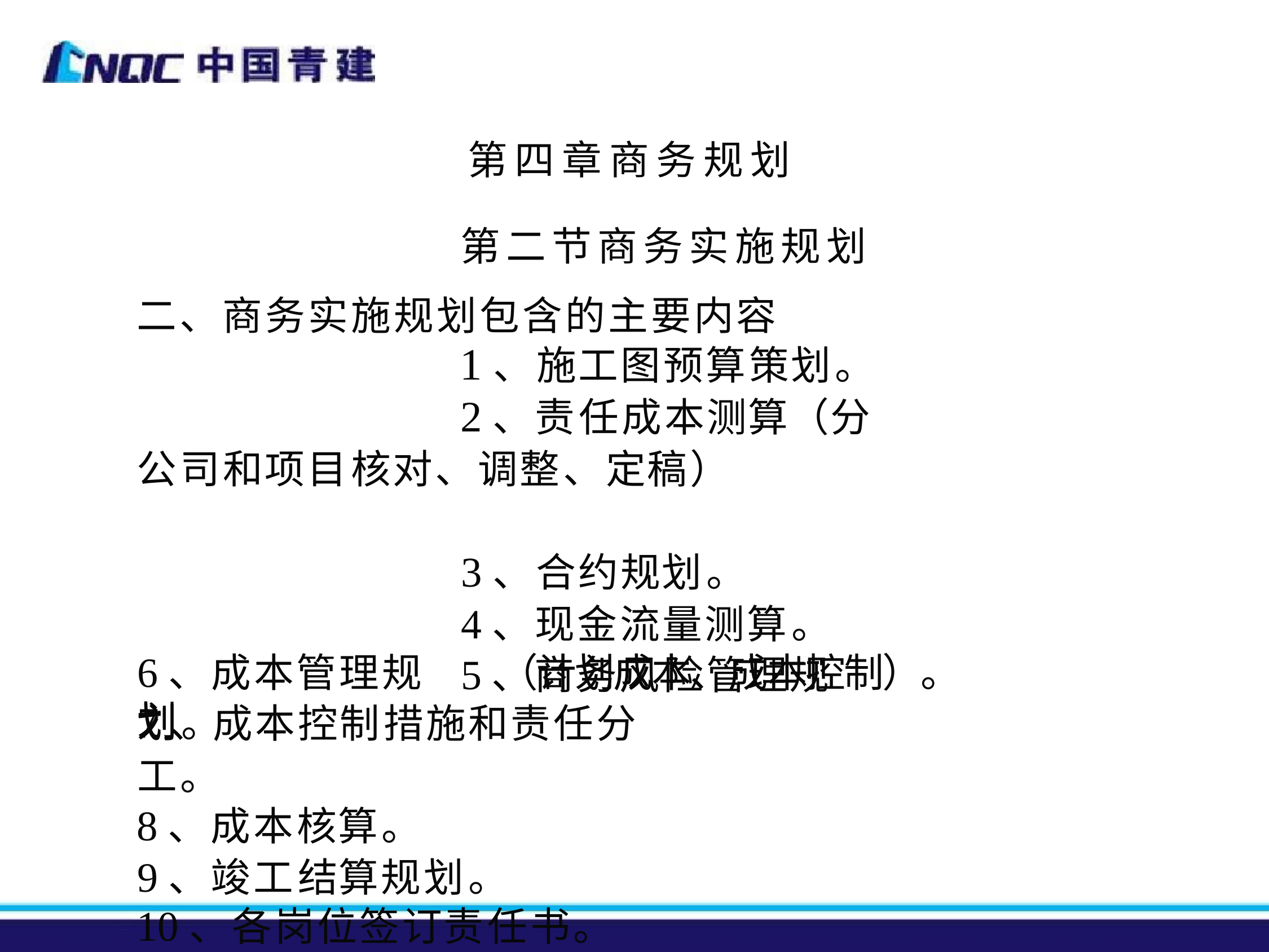

第四章商务规划
第二节商务实施规划 二、商务实施规划包含的主要内容
1、施工图预算策划。
2、责任成本测算（分公司和项目核对、调整、定稿）

3、合约规划。
4、现金流量测算。
5、商务风险管理规划。
6、成本管理规划
（计划成本、成本控制）。
7、成本控制措施和责任分工。
8、成本核算。
9、竣工结算规划。
10、各岗位签订责任书。